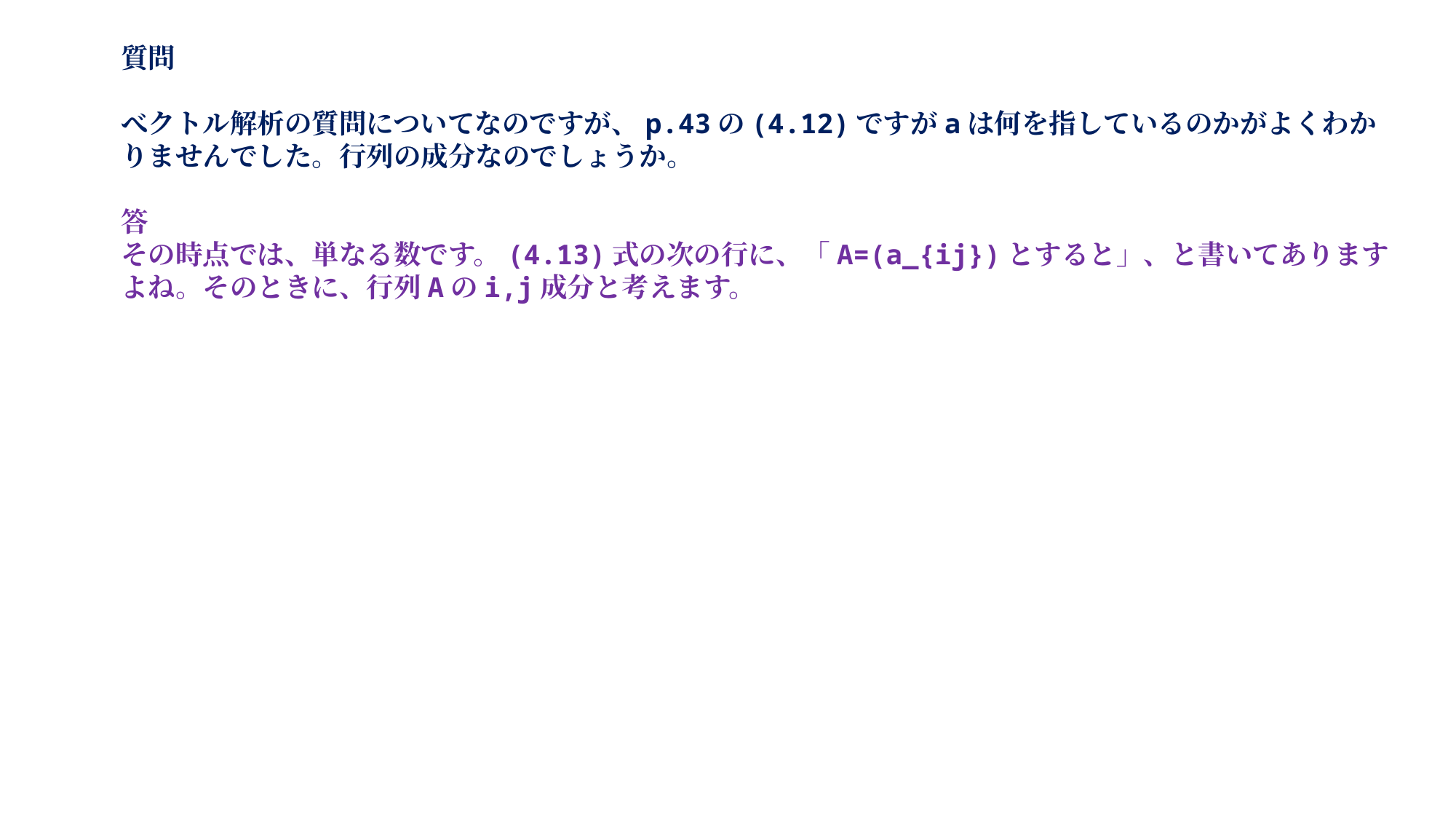

# 質問 べクトル解析の質問についてなのですが、p.43の(4.12)ですがaは何を指しているのかがよくわかりませんでした。行列の成分なのでしょうか。 答 その時点では、単なる数です。(4.13)式の次の行に、「A=(a_{ij})とすると」、と書いてありますよね。そのときに、行列Aのi,j成分と考えます。